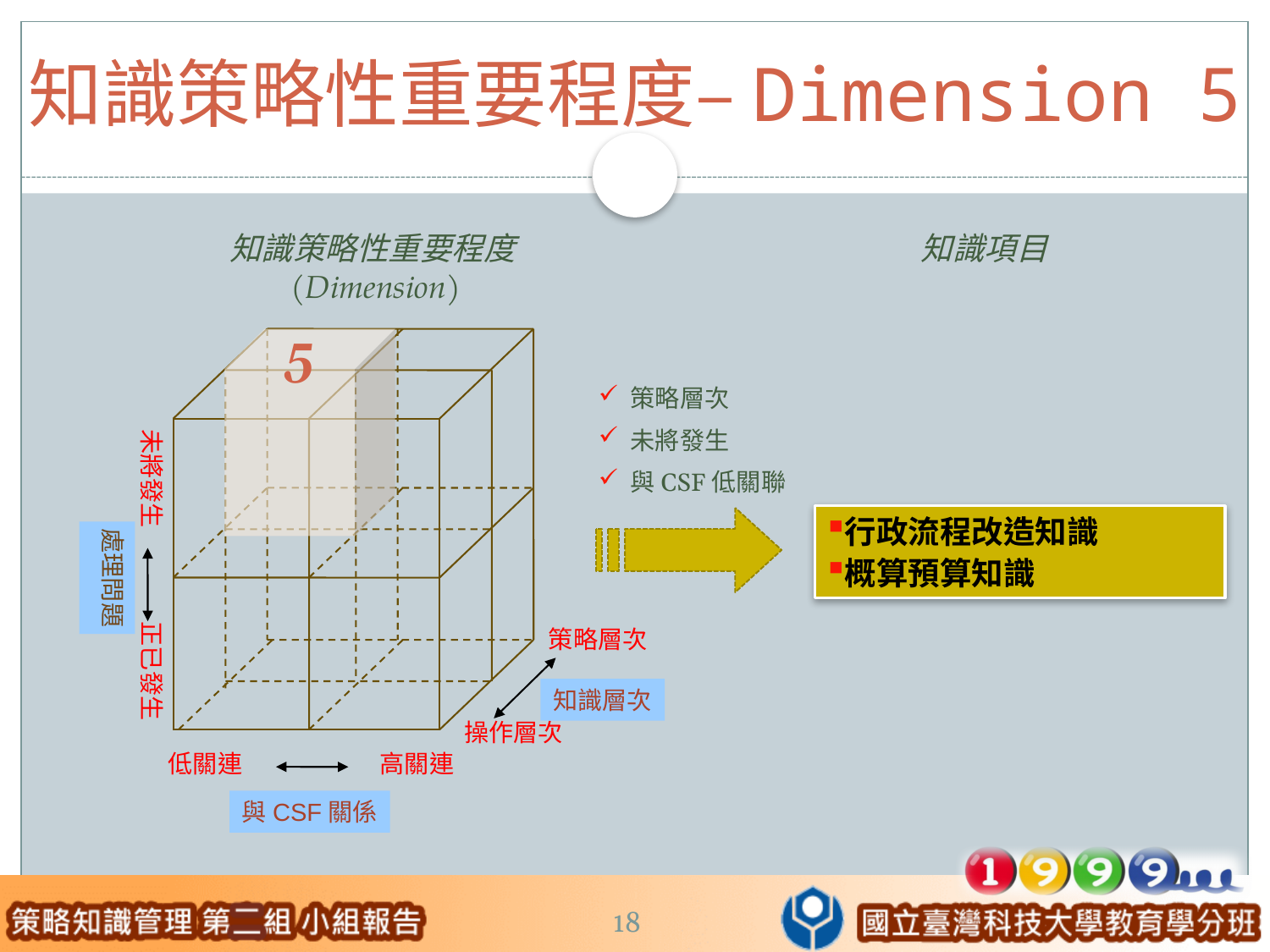

知識策略性重要程度–Dimension 5
知識策略性重要程度(Dimension)
知識項目
5

 策略層次
 未將發生
 與CSF低關聯
未將發生                 正已發生
行政流程改造知識
概算預算知識

處理問題

策略層次

知識層次
操作層次
 低關連                         高關連

與CSF關係
18